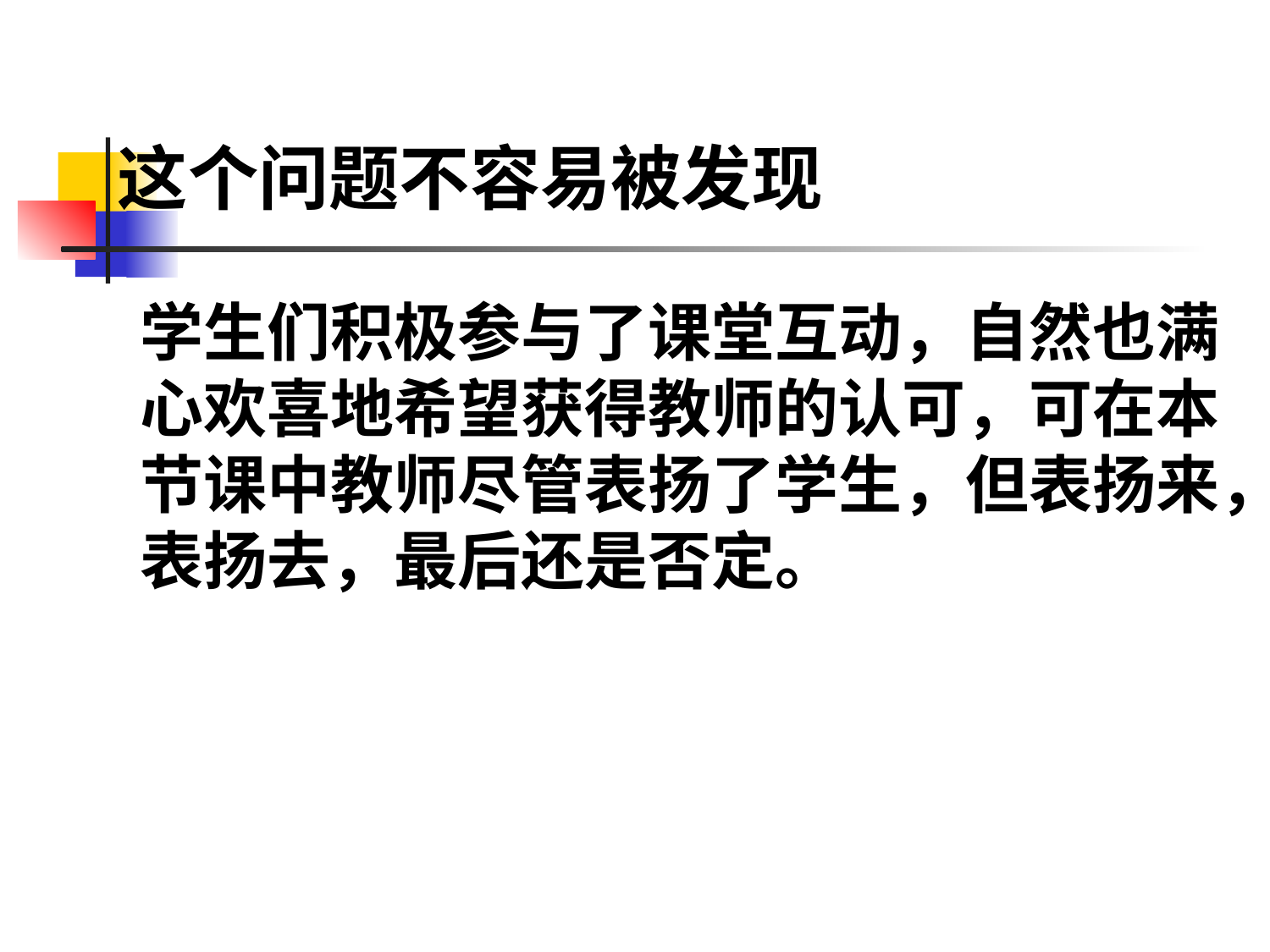

# 这个问题不容易被发现
学生们积极参与了课堂互动，自然也满心欢喜地希望获得教师的认可，可在本节课中教师尽管表扬了学生，但表扬来，表扬去，最后还是否定。